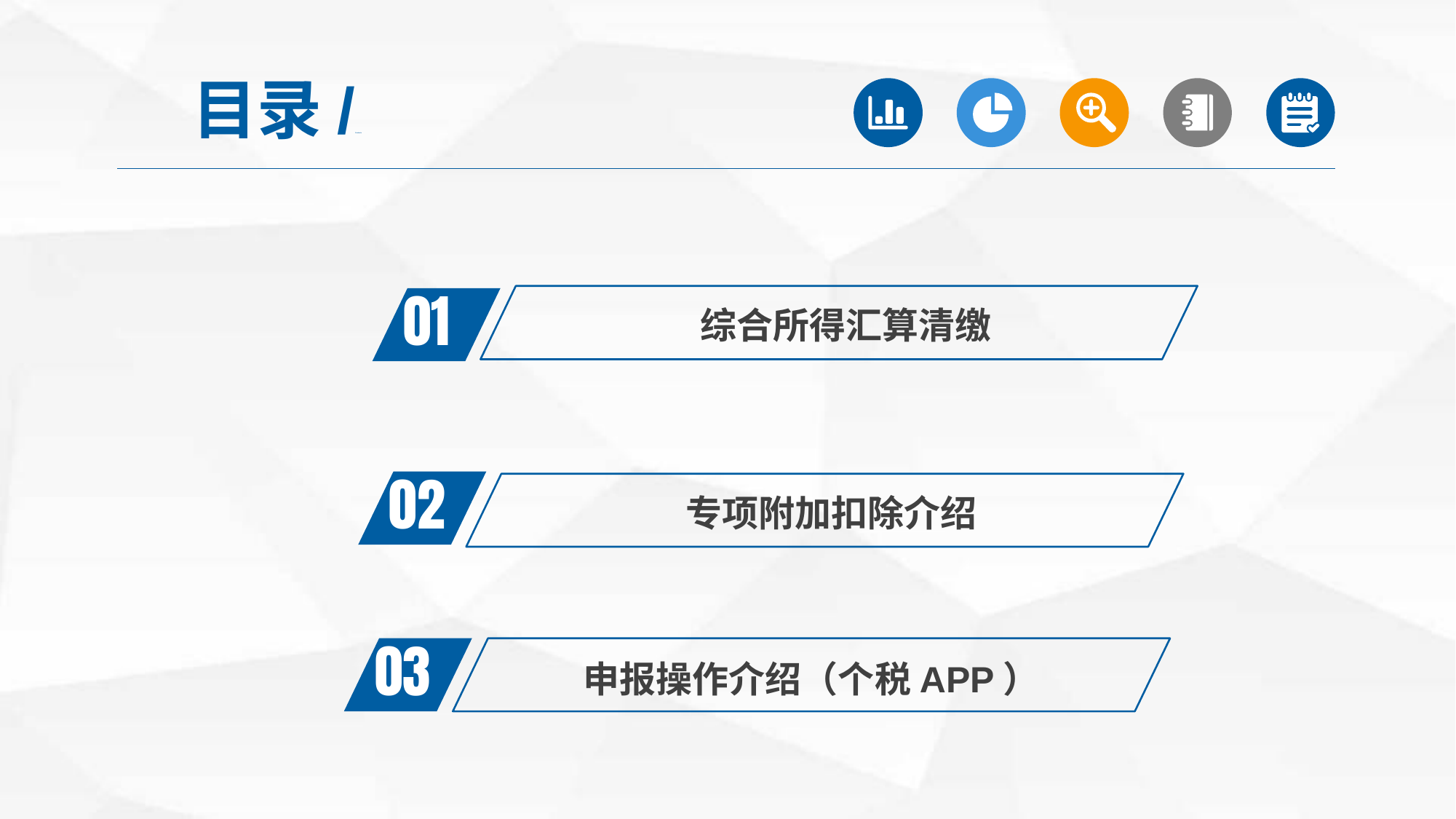

目录/Contents

01

综合所得汇算清缴
02

专项附加扣除介绍
03

申报操作介绍（个税APP）